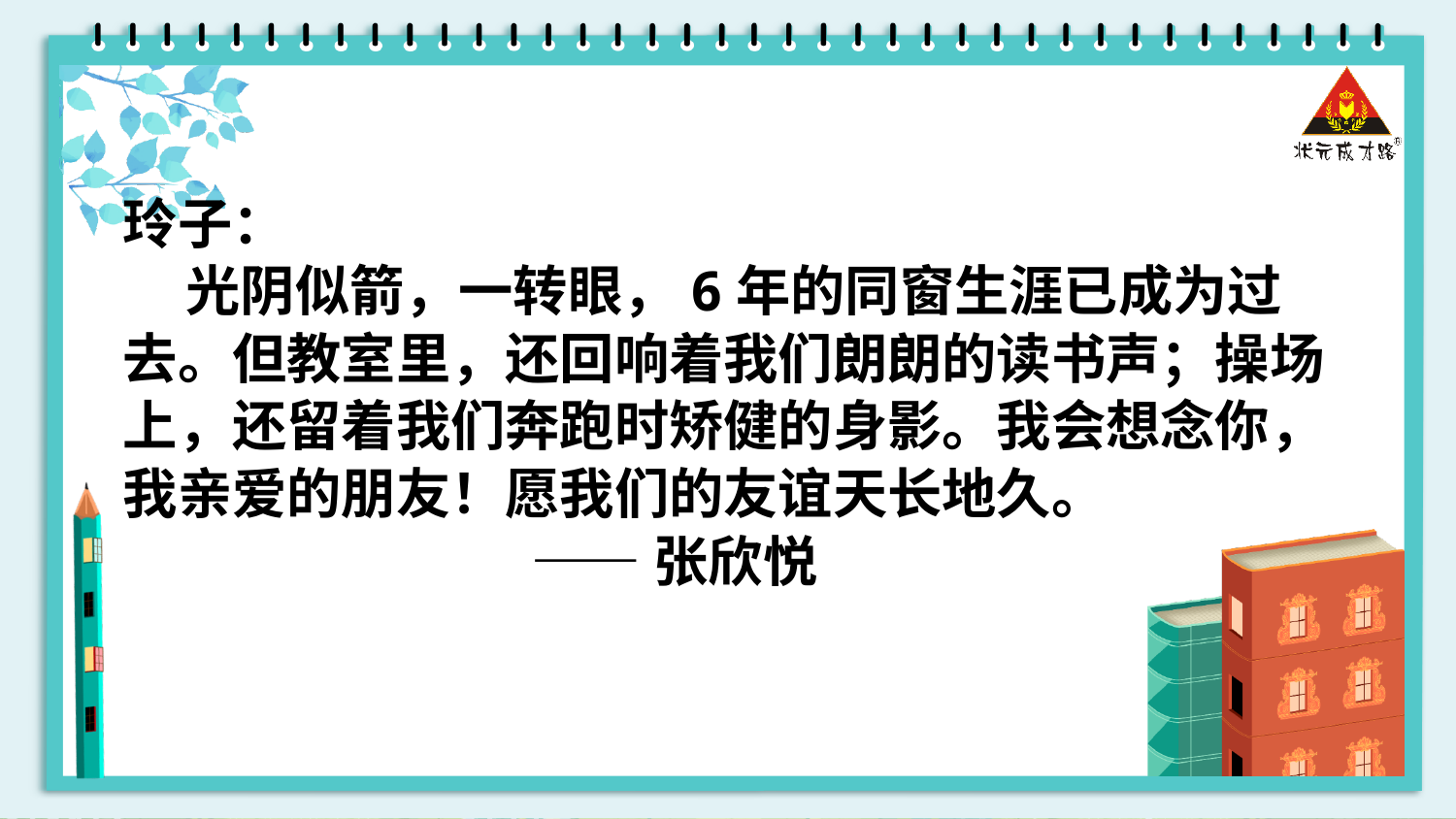

玲子：
    光阴似箭，一转眼，6年的同窗生涯已成为过去。但教室里，还回响着我们朗朗的读书声；操场上，还留着我们奔跑时矫健的身影。我会想念你，我亲爱的朋友！愿我们的友谊天长地久。
                                 ——张欣悦